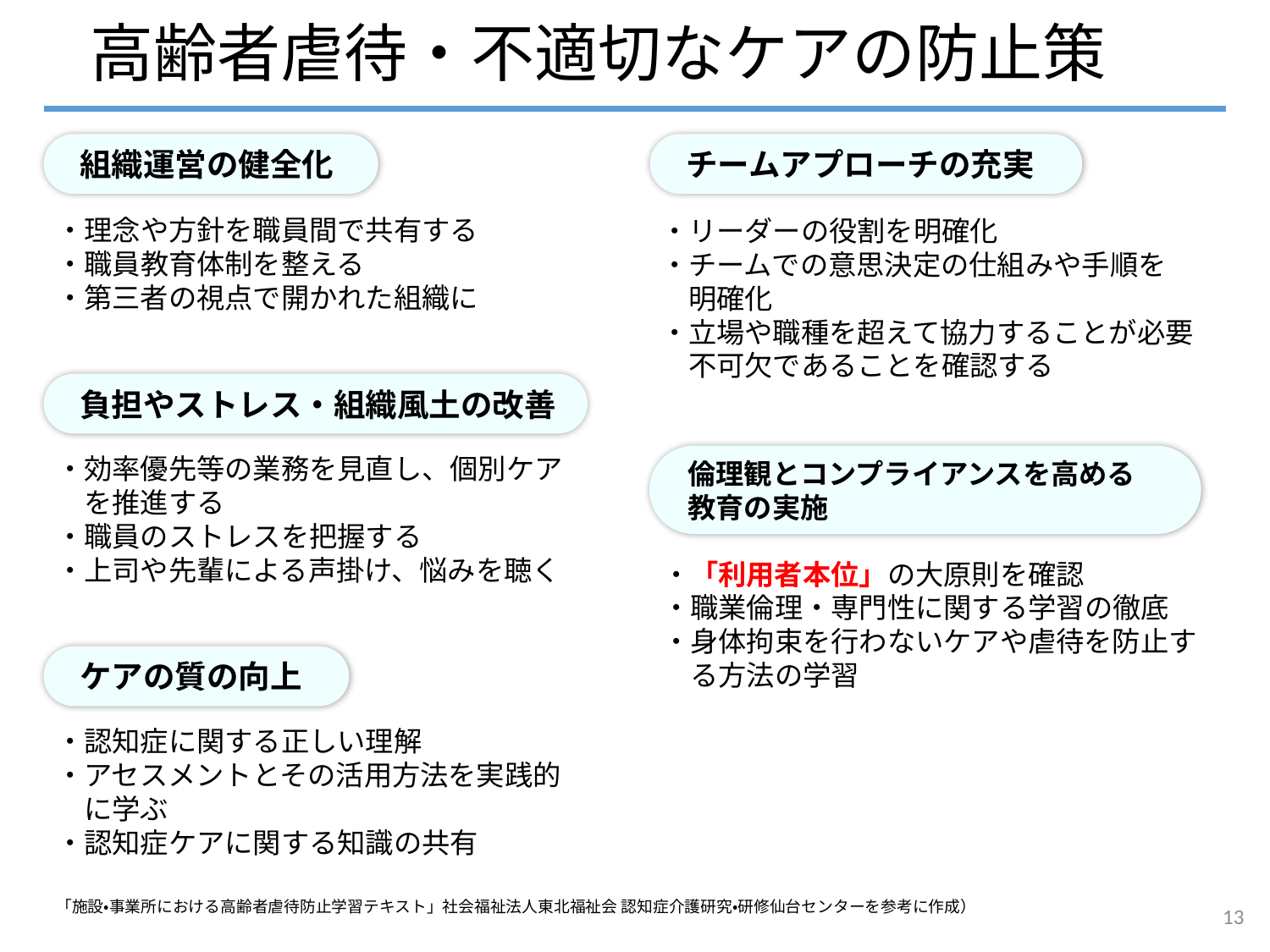

# 高齢者虐待・不適切なケアの防止策
 組織運営の健全化
 チームアプローチの充実
・理念や方針を職員間で共有する
・職員教育体制を整える
・第三者の視点で開かれた組織に
・リーダーの役割を明確化
・チームでの意思決定の仕組みや手順を
　明確化
・立場や職種を超えて協力することが必要
　不可欠であることを確認する
 負担やストレス・組織風土の改善
・効率優先等の業務を見直し、個別ケア
　を推進する
・職員のストレスを把握する
・上司や先輩による声掛け、悩みを聴く
 倫理観とコンプライアンスを高める
 教育の実施
・「利用者本位」の大原則を確認
・職業倫理・専門性に関する学習の徹底
・身体拘束を行わないケアや虐待を防止す
　る方法の学習
 ケアの質の向上
・認知症に関する正しい理解
・アセスメントとその活用方法を実践的
　に学ぶ
・認知症ケアに関する知識の共有
「施設・事業所における高齢者虐待防止学習テキスト」社会福祉法人東北福祉会 認知症介護研究・研修仙台センターを参考に作成）
13